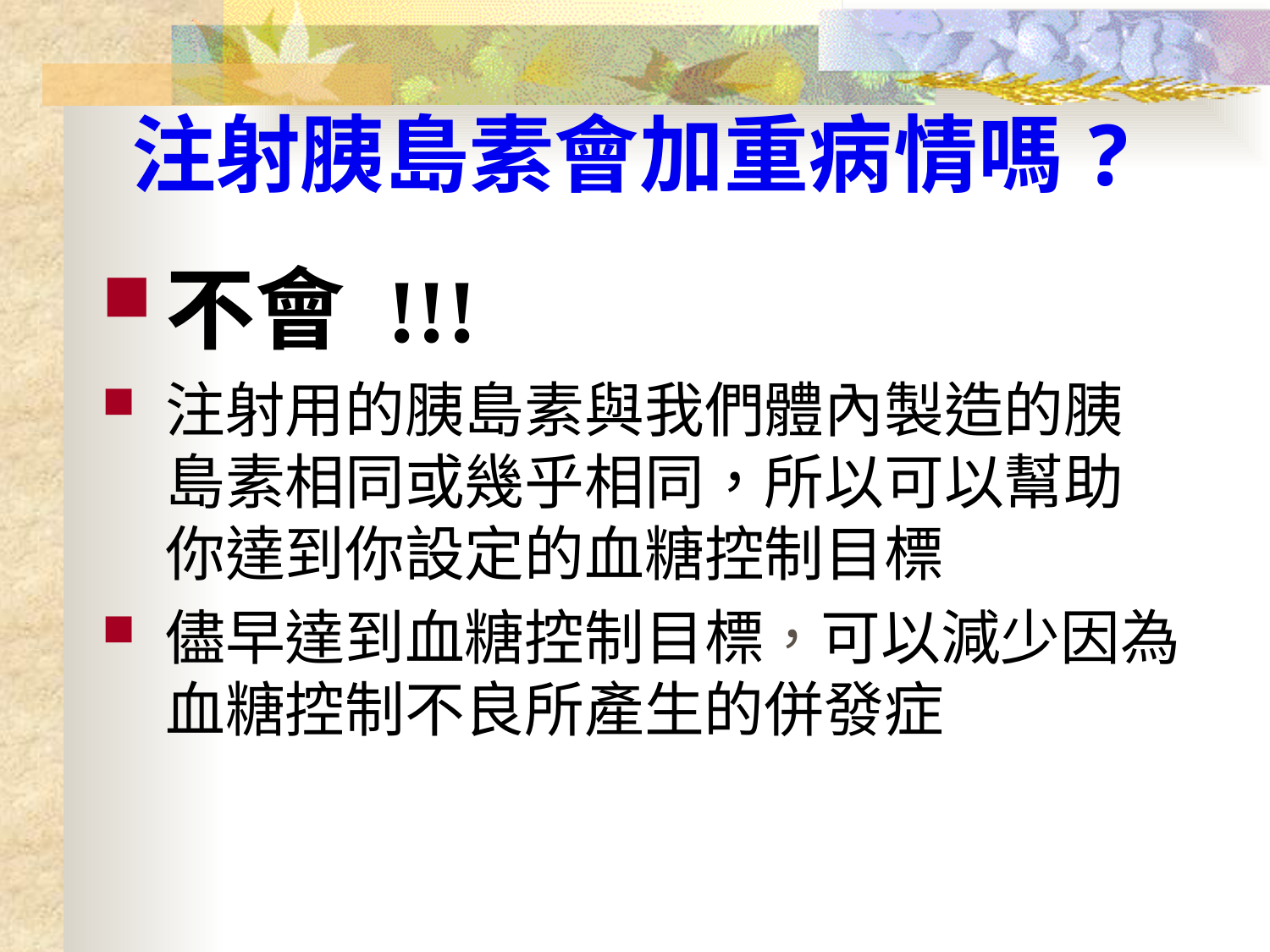

# 注射胰島素會加重病情嗎?
不會 !!!
注射用的胰島素與我們體內製造的胰島素相同或幾乎相同，所以可以幫助你達到你設定的血糖控制目標
儘早達到血糖控制目標，可以減少因為血糖控制不良所產生的併發症